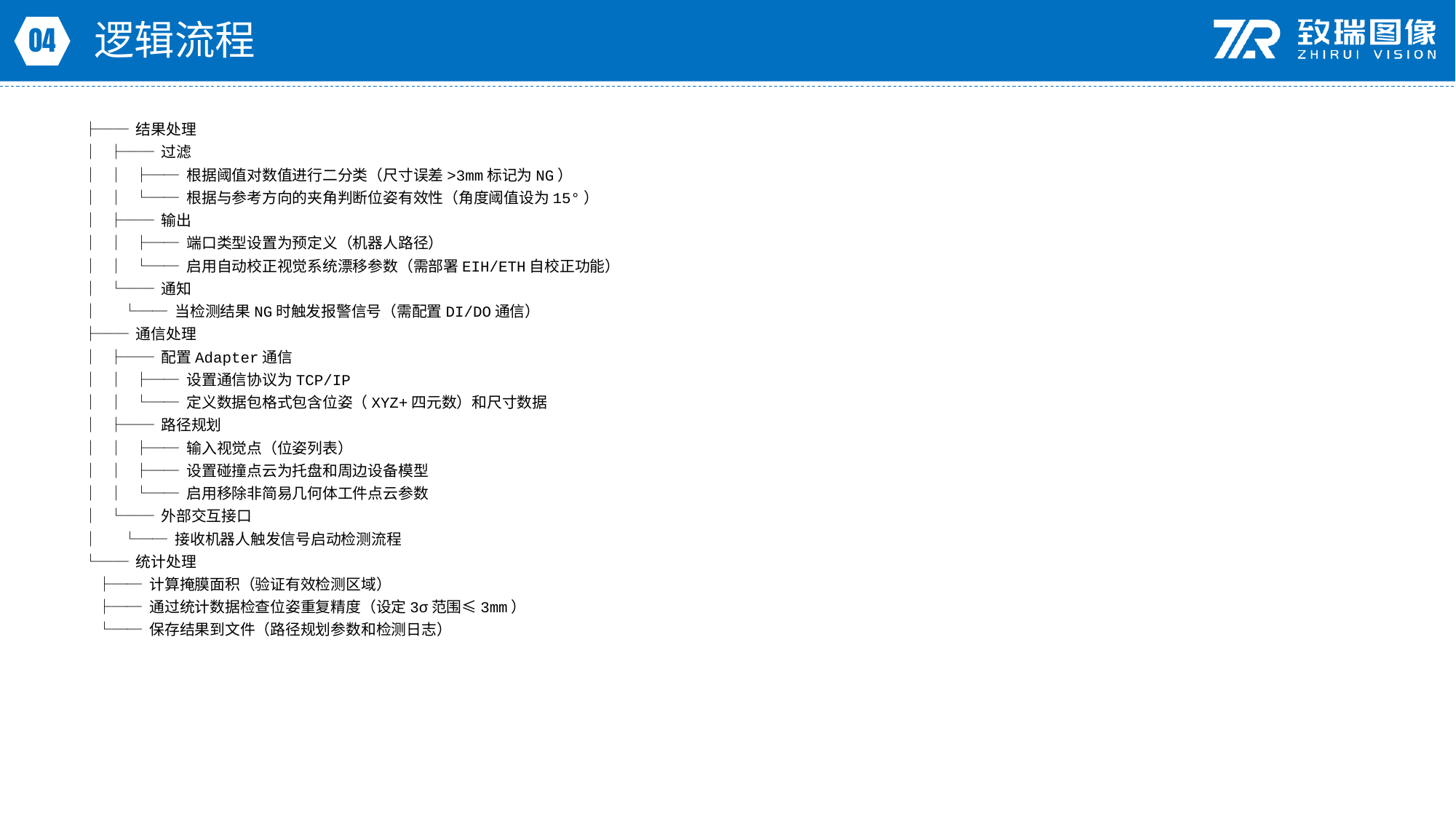

逻辑流程
04

├── 结果处理
│   ├── 过滤
│   │   ├── 根据阈值对数值进行二分类（尺寸误差>3mm标记为NG）
│   │   └── 根据与参考方向的夹角判断位姿有效性（角度阈值设为15°）
│   ├── 输出
│   │   ├── 端口类型设置为预定义（机器人路径）
│   │   └── 启用自动校正视觉系统漂移参数（需部署EIH/ETH自校正功能）
│   └── 通知
│       └── 当检测结果NG时触发报警信号（需配置DI/DO通信）
├── 通信处理
│   ├── 配置Adapter通信
│   │   ├── 设置通信协议为TCP/IP
│   │   └── 定义数据包格式包含位姿（XYZ+四元数）和尺寸数据
│   ├── 路径规划
│   │   ├── 输入视觉点（位姿列表）
│   │   ├── 设置碰撞点云为托盘和周边设备模型
│   │   └── 启用移除非简易几何体工件点云参数
│   └── 外部交互接口
│       └── 接收机器人触发信号启动检测流程
└── 统计处理
    ├── 计算掩膜面积（验证有效检测区域）
    ├── 通过统计数据检查位姿重复精度（设定3σ范围≤3mm）
    └── 保存结果到文件（路径规划参数和检测日志）